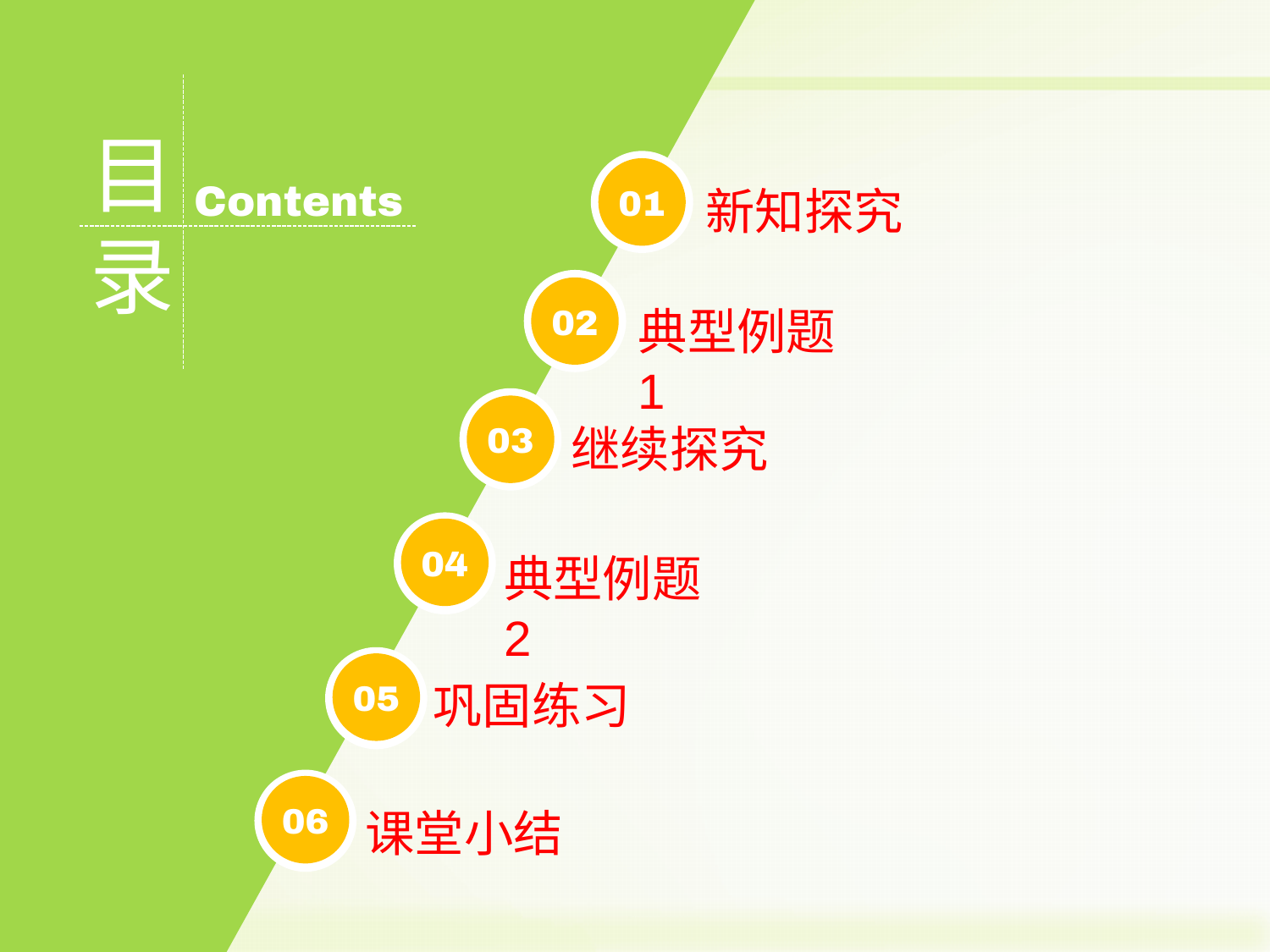

目录

01
Contents
新知探究

02
典型例题1

03
继续探究

04
典型例题2

05
巩固练习

06
课堂小结